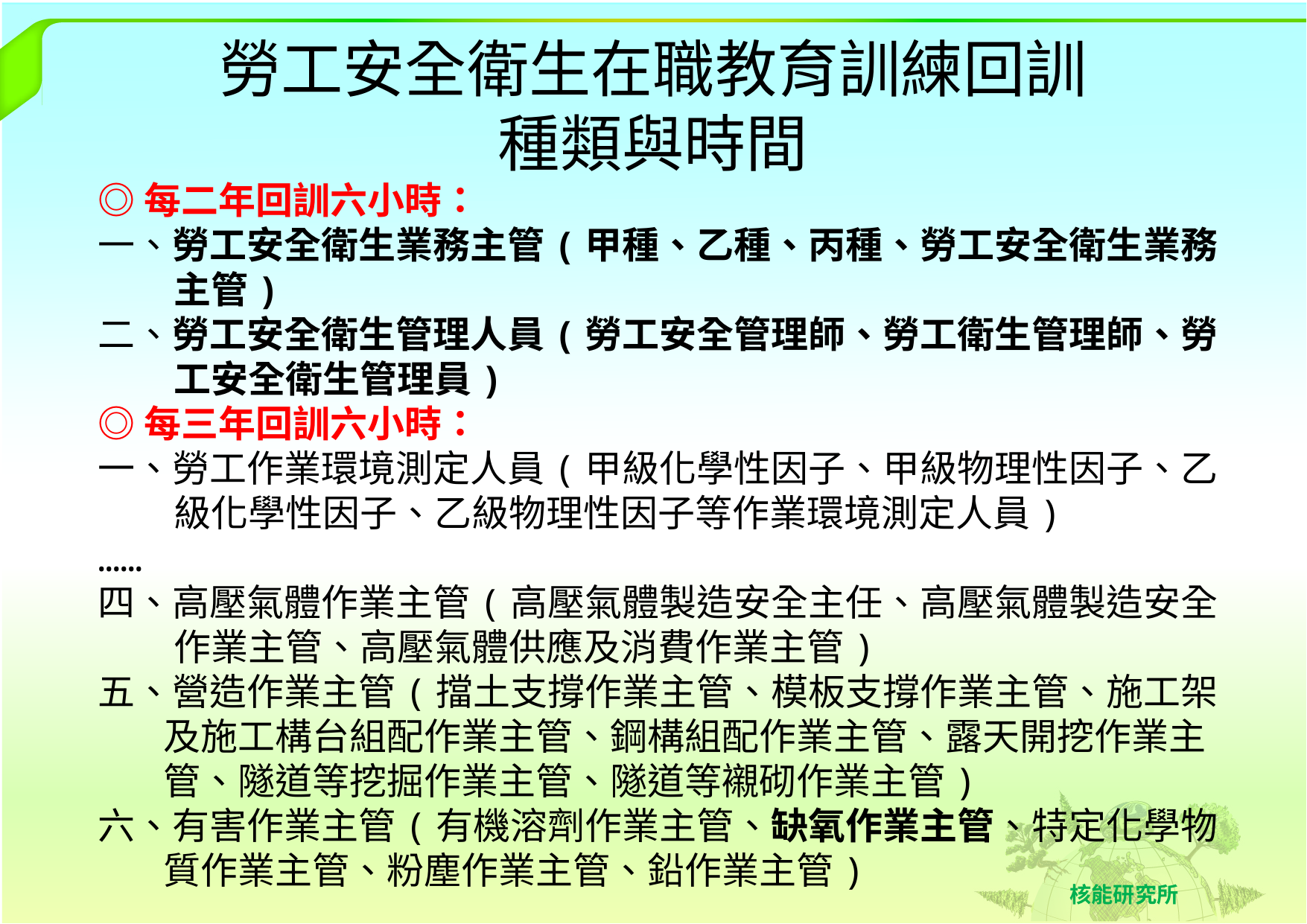

# 勞工安全衛生在職教育訓練回訓 種類與時間
◎每二年回訓六小時：
一、勞工安全衛生業務主管(甲種、乙種、丙種、勞工安全衛生業務主管)
二、勞工安全衛生管理人員(勞工安全管理師、勞工衛生管理師、勞工安全衛生管理員)
◎每三年回訓六小時：
一、勞工作業環境測定人員(甲級化學性因子、甲級物理性因子、乙級化學性因子、乙級物理性因子等作業環境測定人員)
……
四、高壓氣體作業主管(高壓氣體製造安全主任、高壓氣體製造安全作業主管、高壓氣體供應及消費作業主管)
五、營造作業主管(擋土支撐作業主管、模板支撐作業主管、施工架及施工構台組配作業主管、鋼構組配作業主管、露天開挖作業主管、隧道等挖掘作業主管、隧道等襯砌作業主管)
六、有害作業主管(有機溶劑作業主管、缺氧作業主管、特定化學物質作業主管、粉塵作業主管、鉛作業主管)